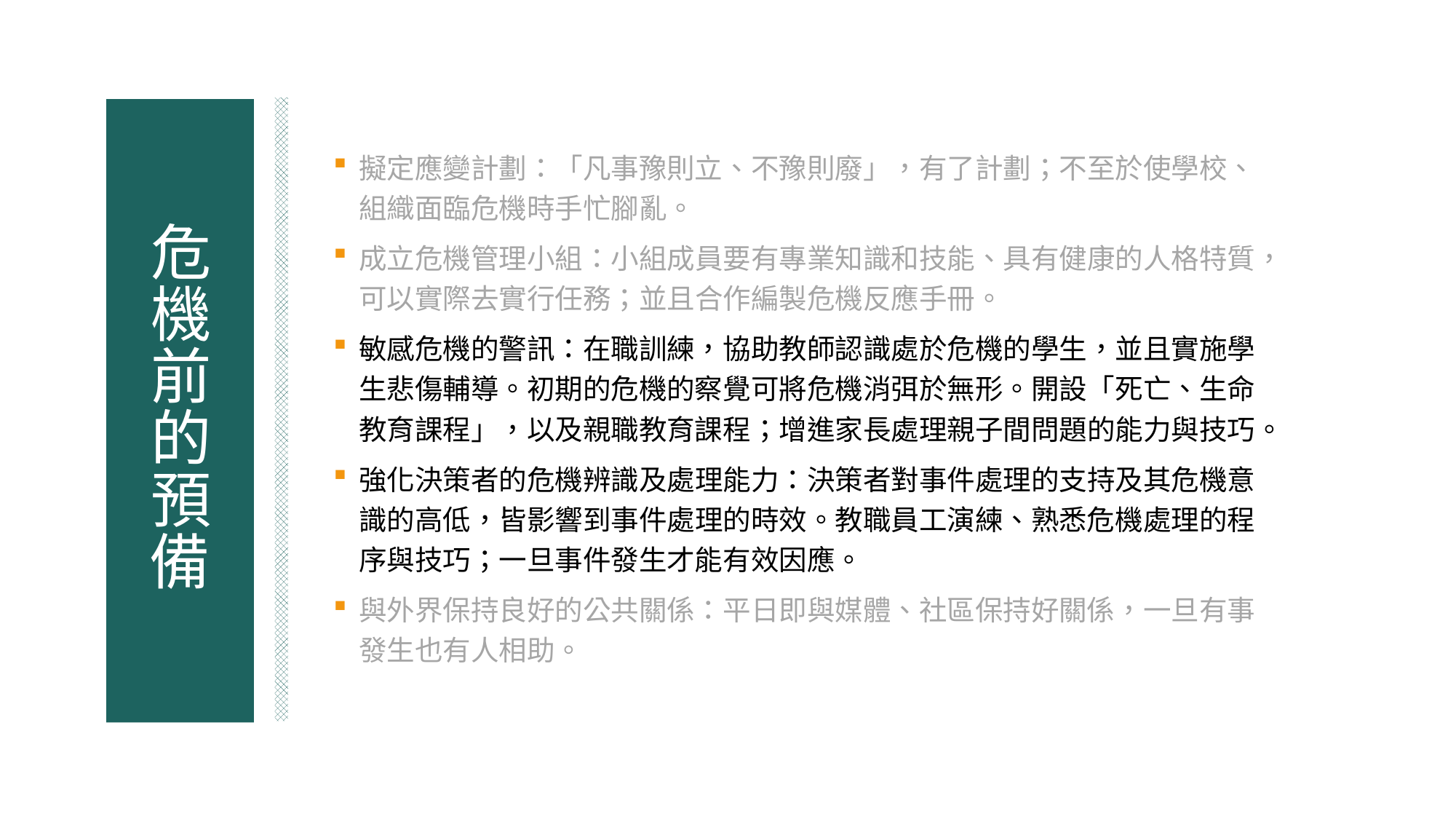

# 危機前的預備
擬定應變計劃：「凡事豫則立、不豫則廢」，有了計劃；不至於使學校、組織面臨危機時手忙腳亂。
成立危機管理小組：小組成員要有專業知識和技能、具有健康的人格特質，可以實際去實行任務；並且合作編製危機反應手冊。
敏感危機的警訊：在職訓練，協助教師認識處於危機的學生，並且實施學生悲傷輔導。初期的危機的察覺可將危機消弭於無形。開設「死亡、生命教育課程」，以及親職教育課程；增進家長處理親子間問題的能力與技巧。
強化決策者的危機辨識及處理能力：決策者對事件處理的支持及其危機意識的高低，皆影響到事件處理的時效。教職員工演練、熟悉危機處理的程序與技巧；一旦事件發生才能有效因應。
與外界保持良好的公共關係：平日即與媒體、社區保持好關係，一旦有事發生也有人相助。